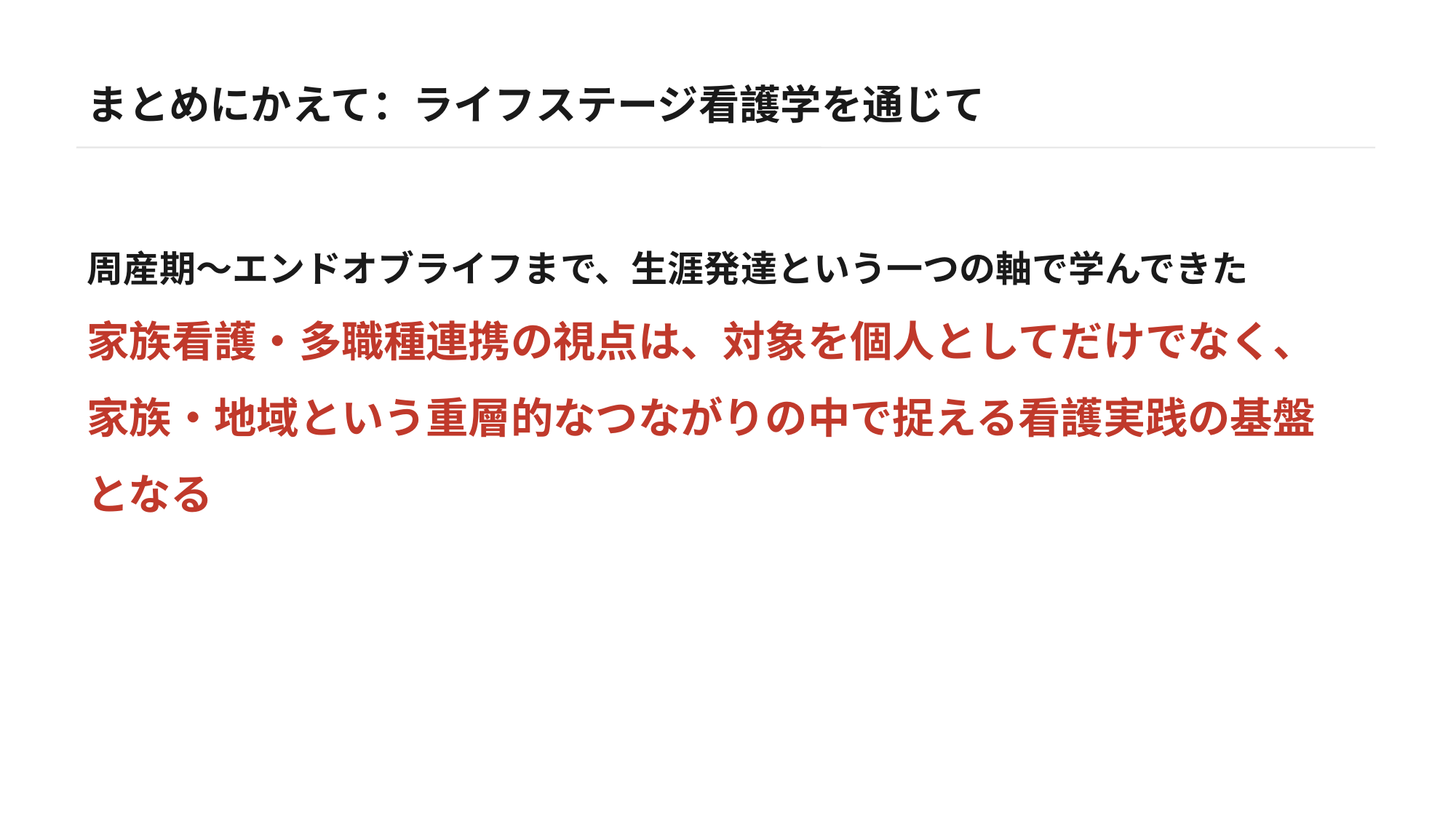

まとめにかえて：ライフステージ看護学を通じて

周産期〜エンドオブライフまで、生涯発達という一つの軸で学んできた
家族看護・多職種連携の視点は、対象を個人としてだけでなく、家族・地域という重層的なつながりの中で捉える看護実践の基盤となる